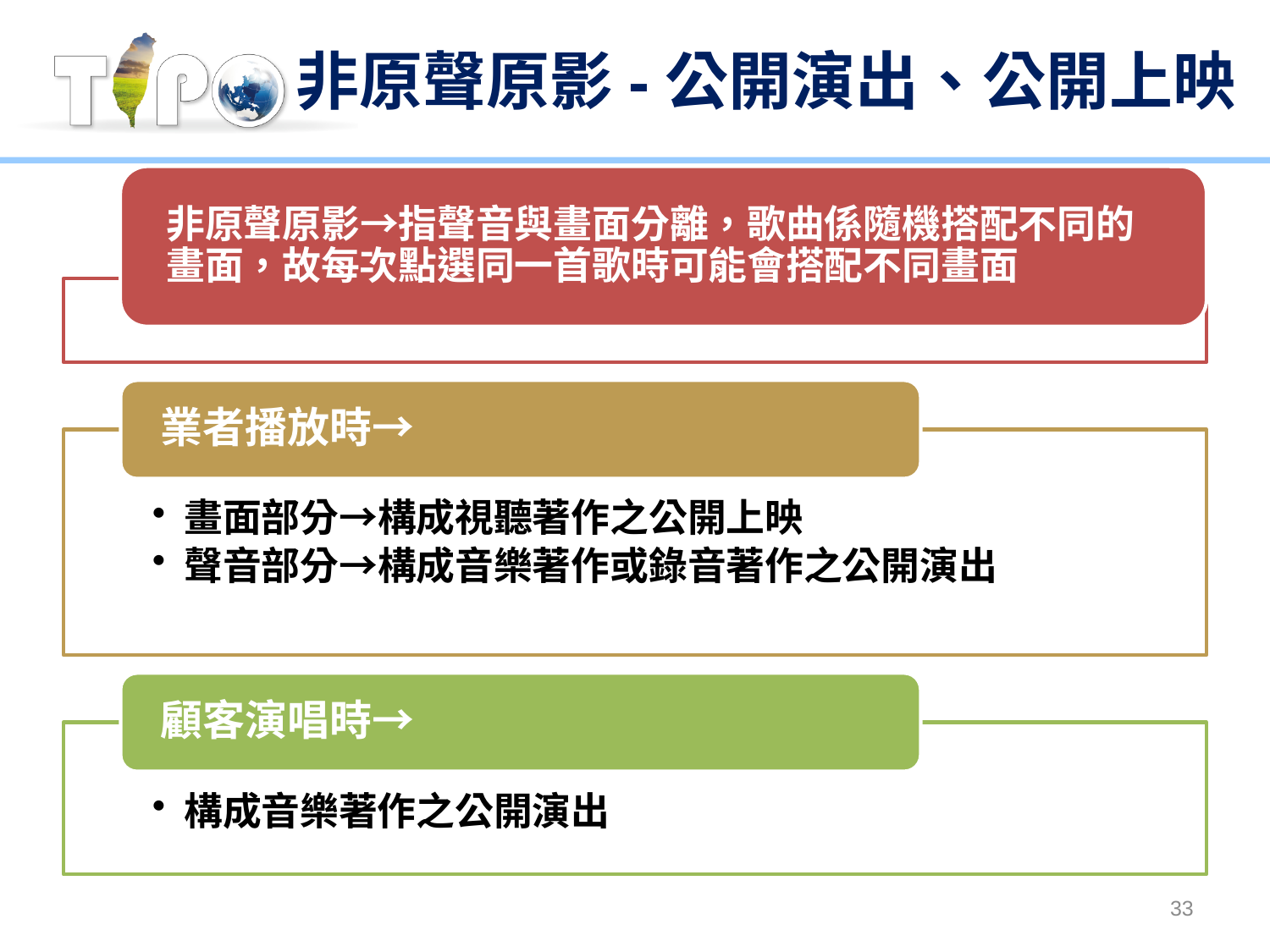

# 非原聲原影-公開演出、公開上映
非原聲原影→指聲音與畫面分離，歌曲係隨機搭配不同的畫面，故每次點選同一首歌時可能會搭配不同畫面
畫面部分→構成視聽著作之公開上映
聲音部分→構成音樂著作或錄音著作之公開演出
業者播放時→
構成音樂著作之公開演出
顧客演唱時→
33